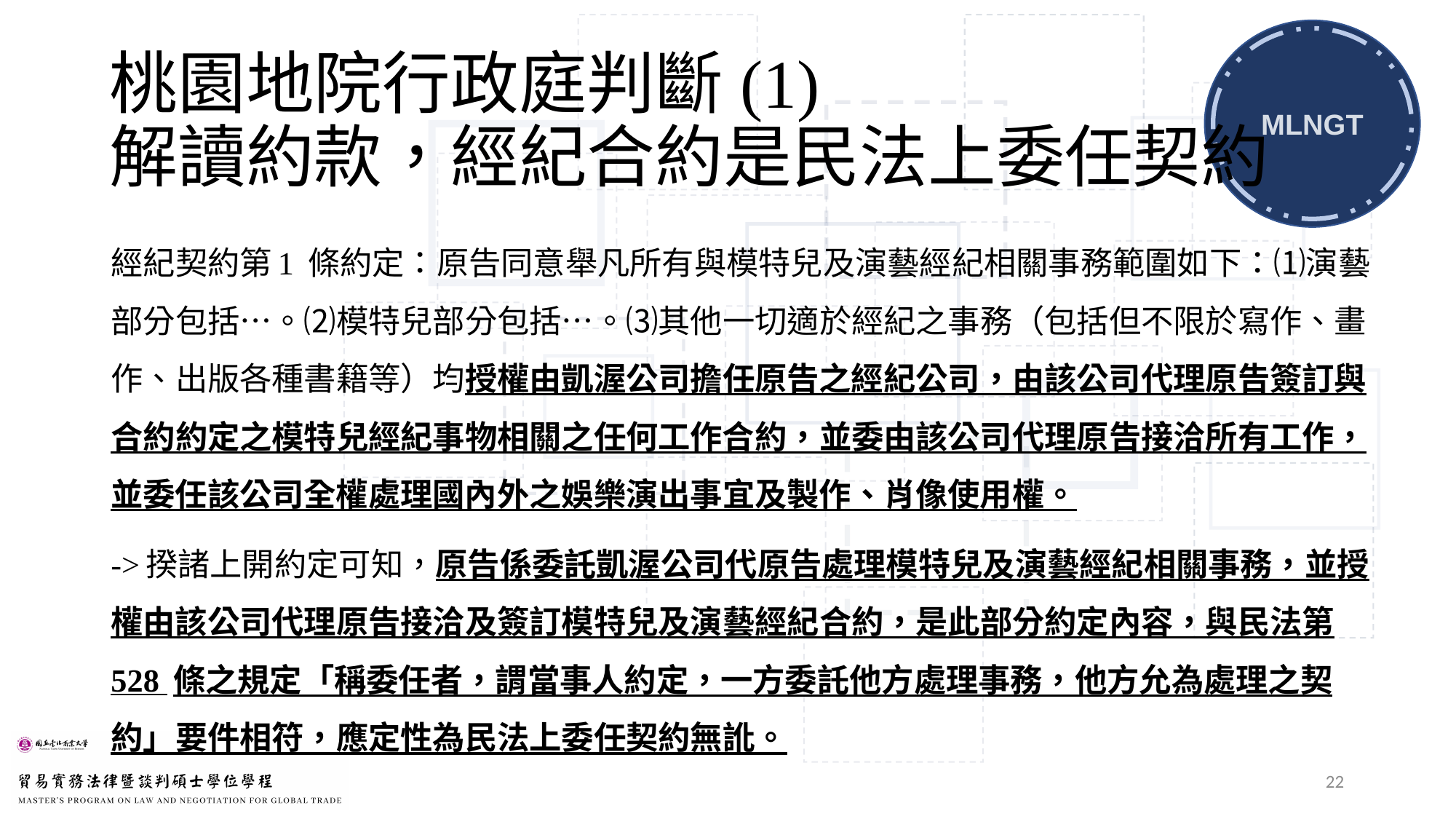

# 桃園地院行政庭判斷(1) 解讀約款，經紀合約是民法上委任契約
經紀契約第1 條約定：原告同意舉凡所有與模特兒及演藝經紀相關事務範圍如下：⑴演藝部分包括…。⑵模特兒部分包括…。⑶其他一切適於經紀之事務（包括但不限於寫作、畫作、出版各種書籍等）均授權由凱渥公司擔任原告之經紀公司，由該公司代理原告簽訂與合約約定之模特兒經紀事物相關之任何工作合約，並委由該公司代理原告接洽所有工作，並委任該公司全權處理國內外之娛樂演出事宜及製作、肖像使用權。
->揆諸上開約定可知，原告係委託凱渥公司代原告處理模特兒及演藝經紀相關事務，並授權由該公司代理原告接洽及簽訂模特兒及演藝經紀合約，是此部分約定內容，與民法第528 條之規定「稱委任者，謂當事人約定，一方委託他方處理事務，他方允為處理之契約」要件相符，應定性為民法上委任契約無訛。